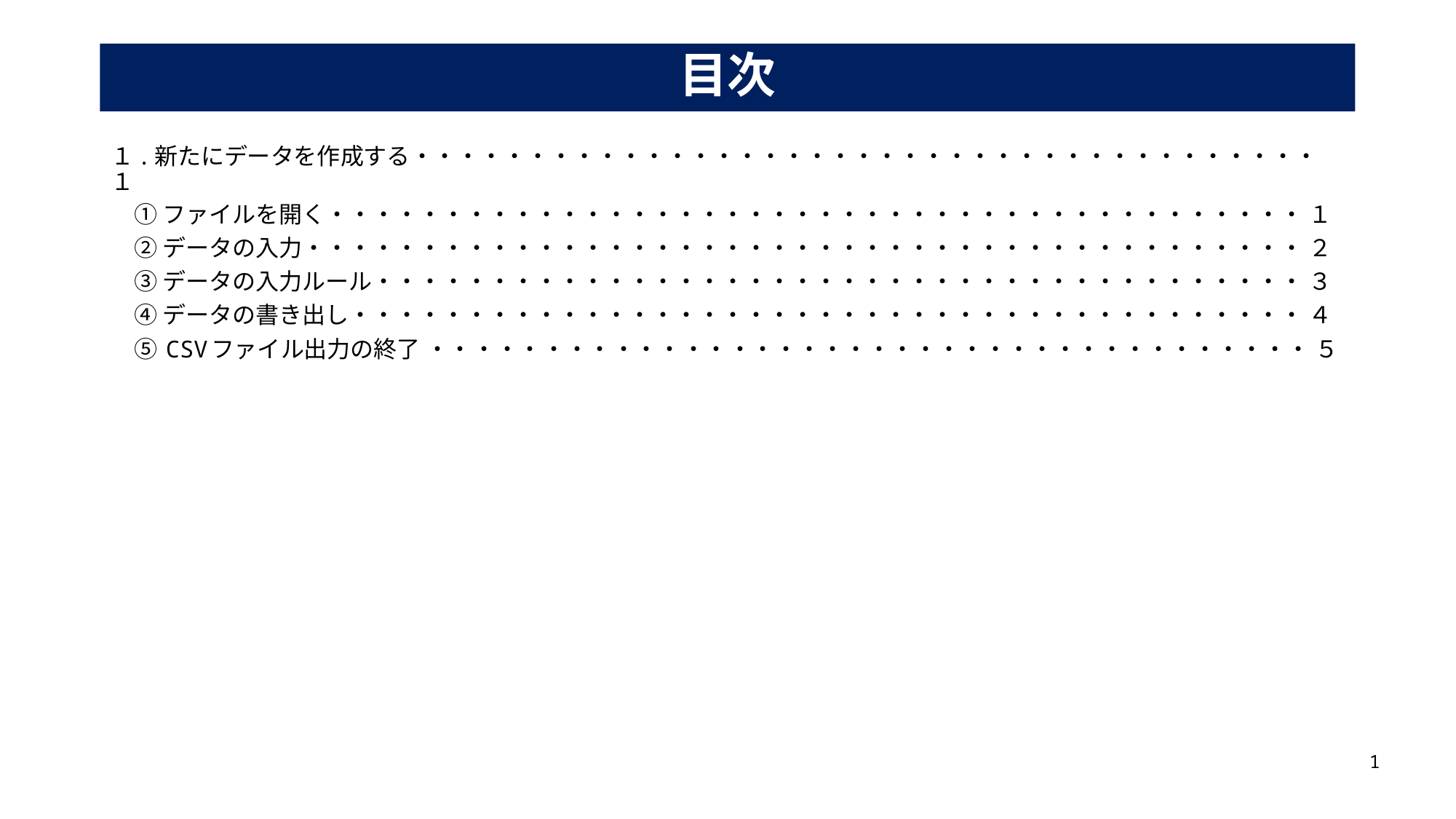

# 目次
１.新たにデータを作成する・・・・・・・・・・・・・・・・・・・・・・・・・・・・・・・・・・・・・・・ １
　① ファイルを開く・・・・・・・・・・・・・・・・・・・・・・・・・・・・・・・・・・・・・・・・・・ １
　② データの入力・・・・・・・・・・・・・・・・・・・・・・・・・・・・・・・・・・・・・・・・・・・ ２
　③ データの入力ルール・・・・・・・・・・・・・・・・・・・・・・・・・・・・・・・・・・・・・・・・ ３
　④ データの書き出し・・・・・・・・・・・・・・・・・・・・・・・・・・・・・・・・・・・・・・・・・ ４
　⑤ CSVファイル出力の終了 ・・・・・・・・・・・・・・・・・・・・・・・・・・・・・・・・・・・・・・ ５

1